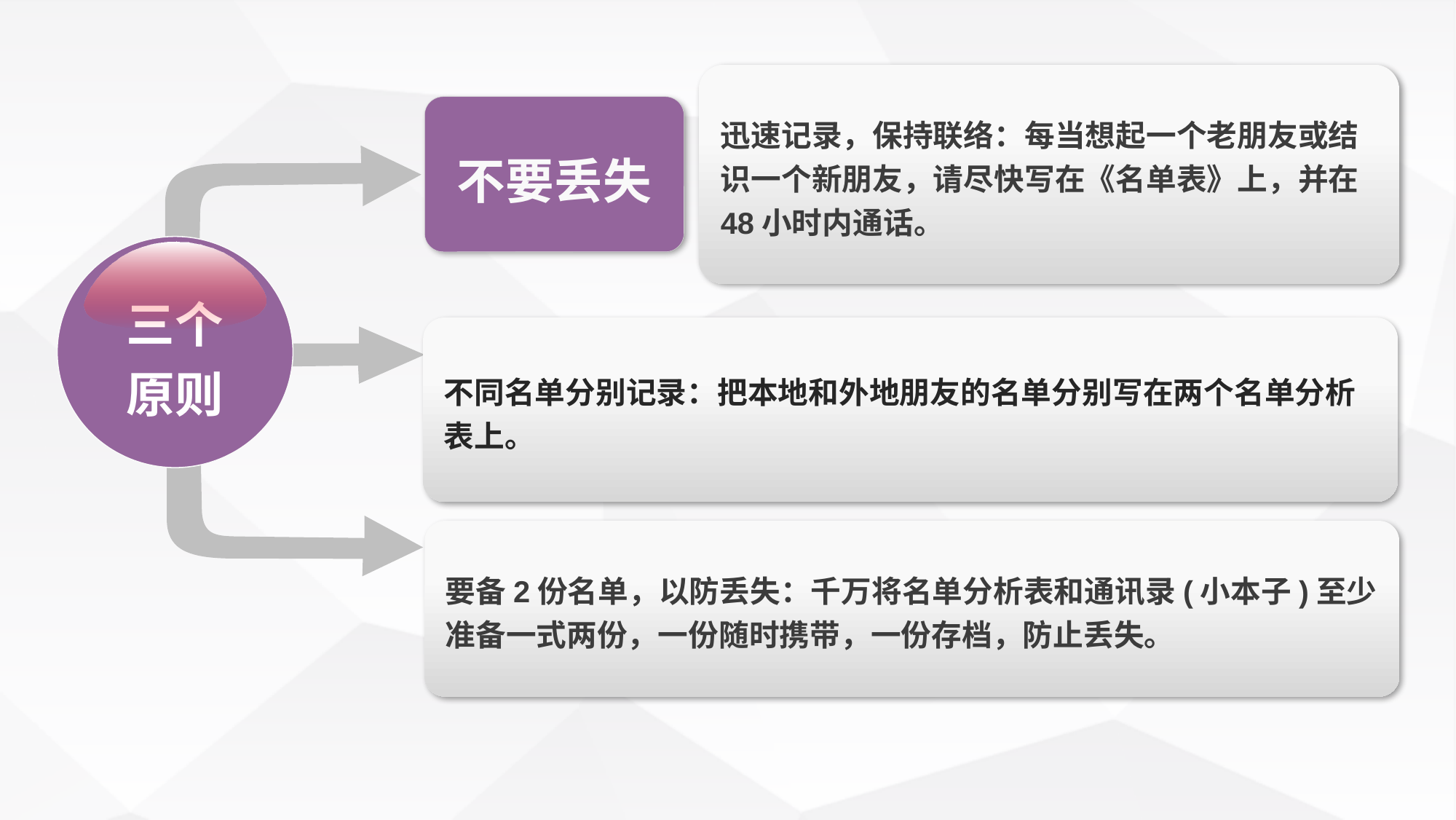

迅速记录，保持联络：每当想起一个老朋友或结识一个新朋友，请尽快写在《名单表》上，并在48小时内通话。
不要丢失

三个原则

不同名单分别记录：把本地和外地朋友的名单分别写在两个名单分析表上。

要备2份名单，以防丢失：千万将名单分析表和通讯录(小本子)至少准备一式两份，一份随时携带，一份存档，防止丢失。